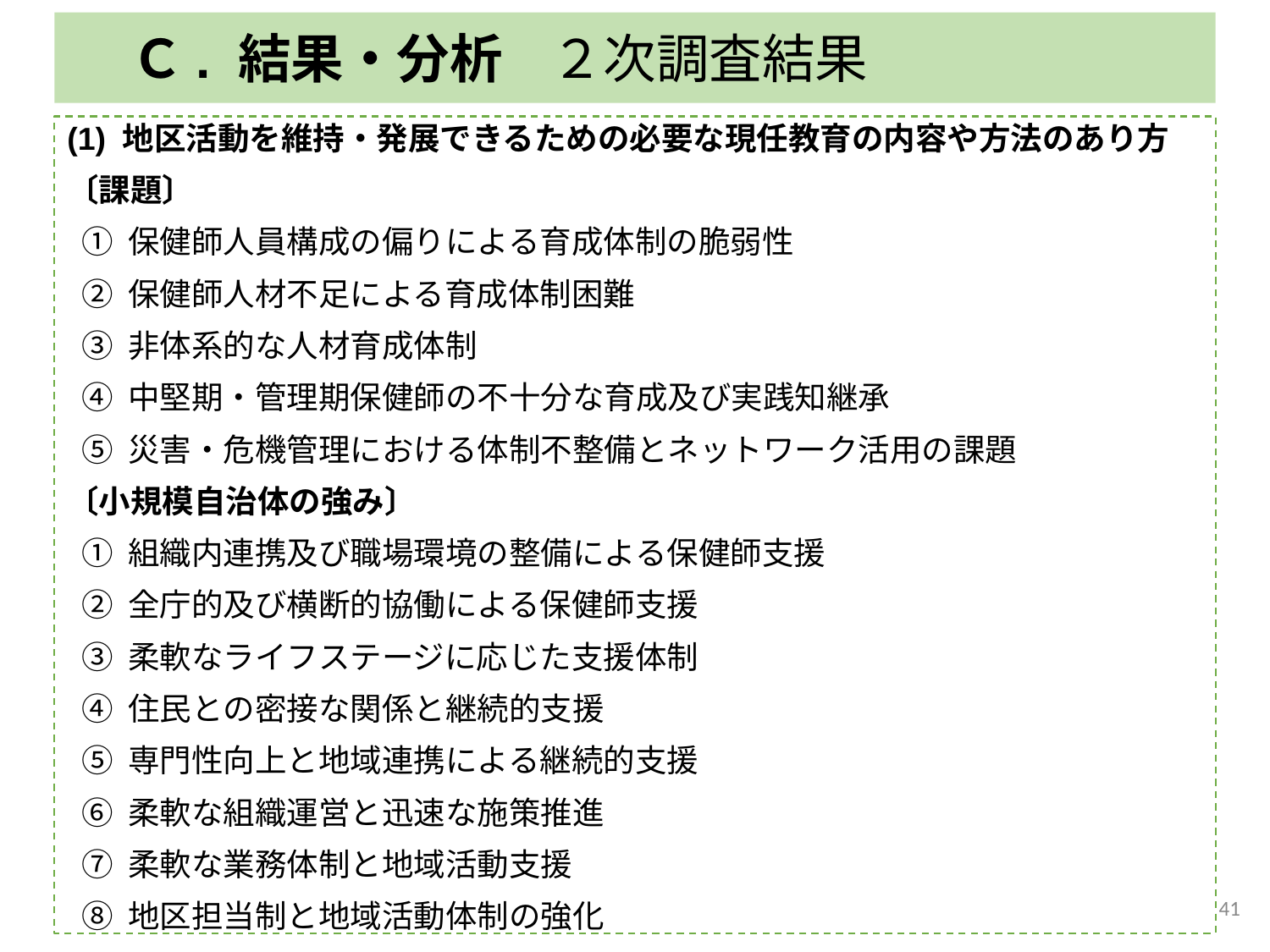

Ｃ. 結果・分析    ２次調査結果
(1) 地区活動を維持・発展できるための必要な現任教育の内容や方法のあり方
〔課題〕
  ① 保健師人員構成の偏りによる育成体制の脆弱性
  ② 保健師人材不足による育成体制困難
  ③ 非体系的な人材育成体制
  ④ 中堅期・管理期保健師の不十分な育成及び実践知継承
  ⑤ 災害・危機管理における体制不整備とネットワーク活用の課題
〔小規模自治体の強み〕
  ① 組織内連携及び職場環境の整備による保健師支援
  ② 全庁的及び横断的協働による保健師支援
  ③ 柔軟なライフステージに応じた支援体制
  ④ 住民との密接な関係と継続的支援
  ⑤ 専門性向上と地域連携による継続的支援
  ⑥ 柔軟な組織運営と迅速な施策推進
  ⑦ 柔軟な業務体制と地域活動支援
  ⑧ 地区担当制と地域活動体制の強化
41